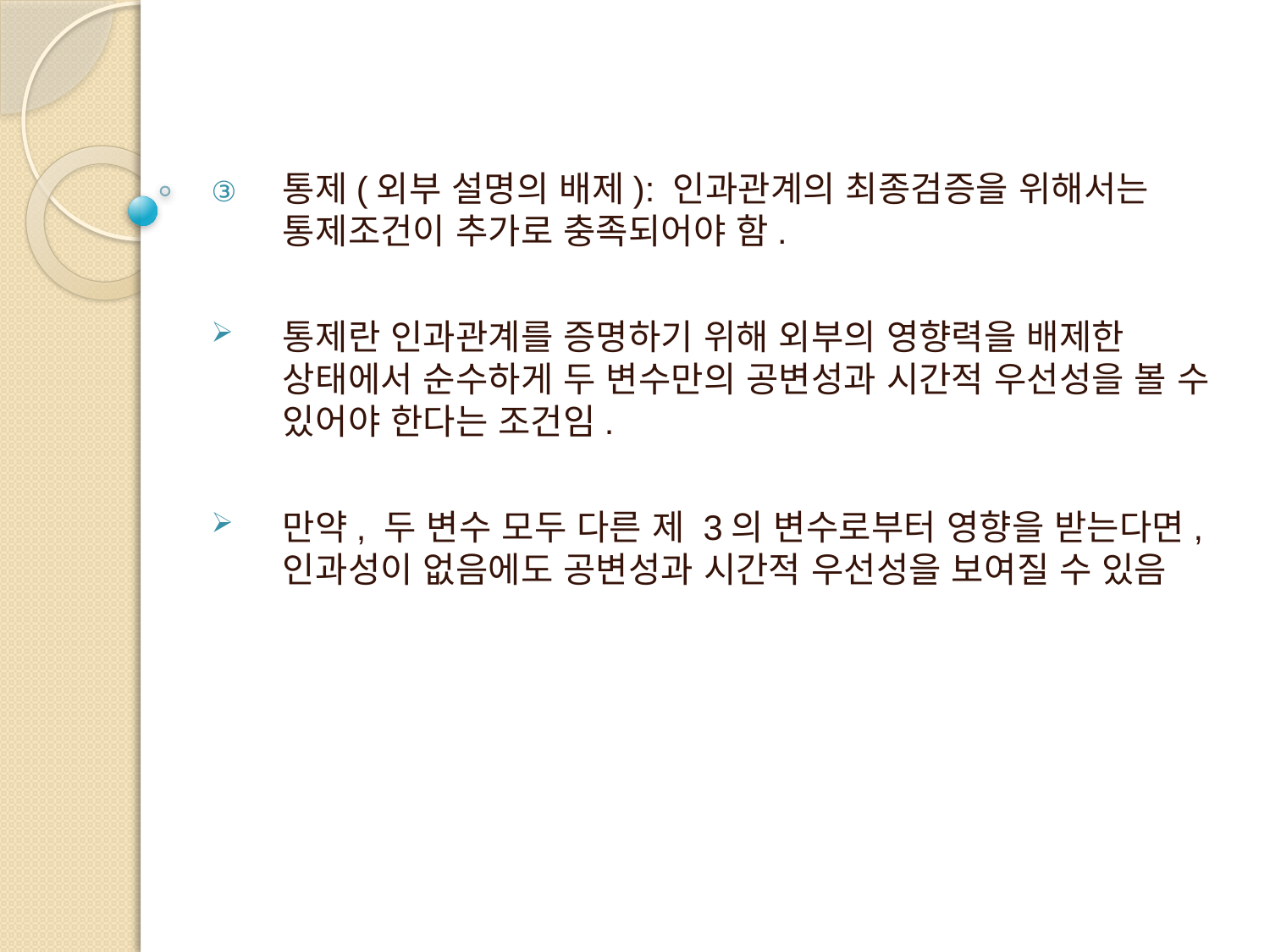

통제(외부 설명의 배제): 인과관계의 최종검증을 위해서는 통제조건이 추가로 충족되어야 함.

통제란 인과관계를 증명하기 위해 외부의 영향력을 배제한 상태에서 순수하게 두 변수만의 공변성과 시간적 우선성을 볼 수 있어야 한다는 조건임.

만약, 두 변수 모두 다른 제 3의 변수로부터 영향을 받는다면, 인과성이 없음에도 공변성과 시간적 우선성을 보여질 수 있음